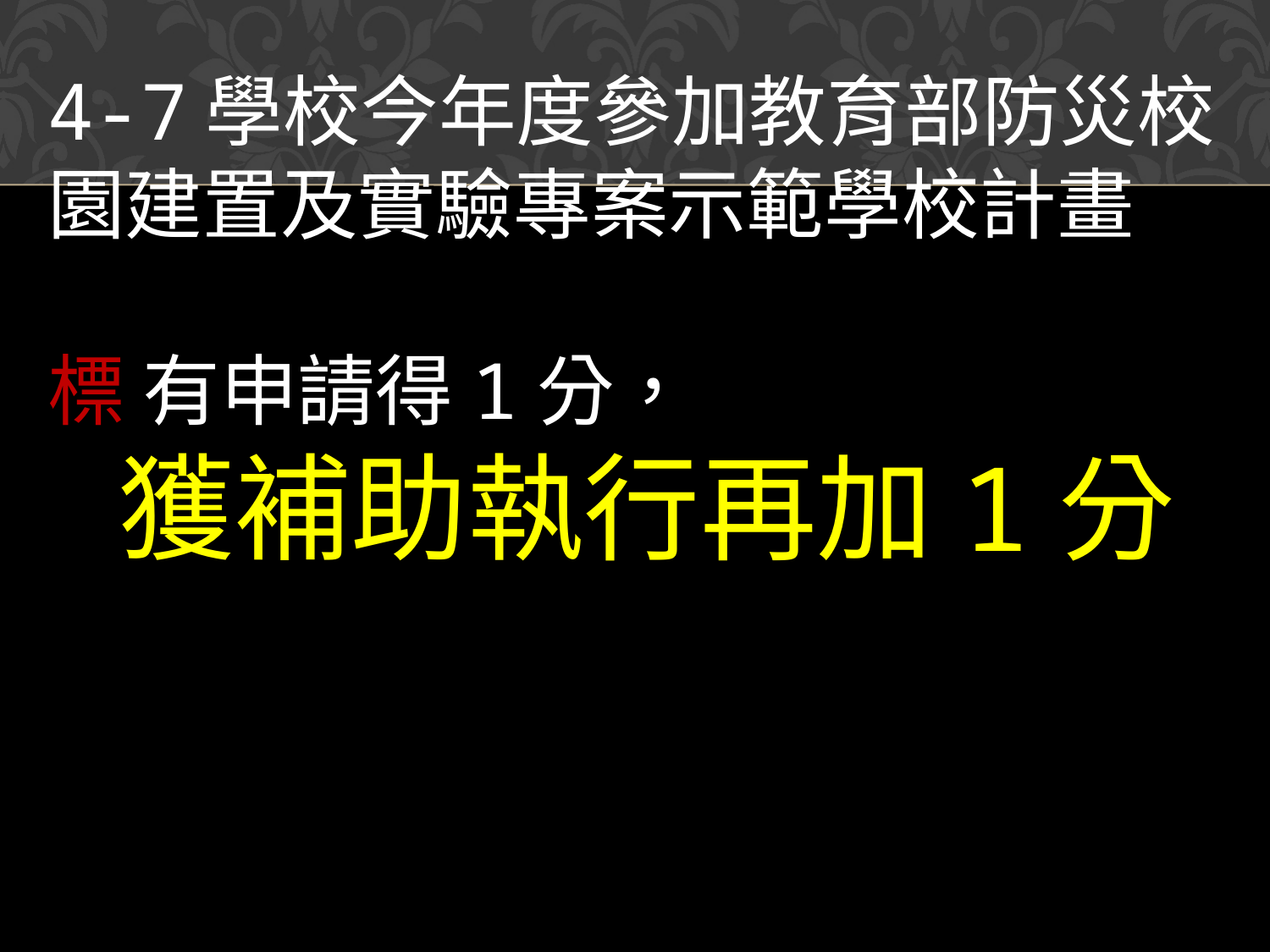

4-7學校今年度參加教育部防災校園建置及實驗專案示範學校計畫

標 有申請得1分，
   獲補助執行再加1分